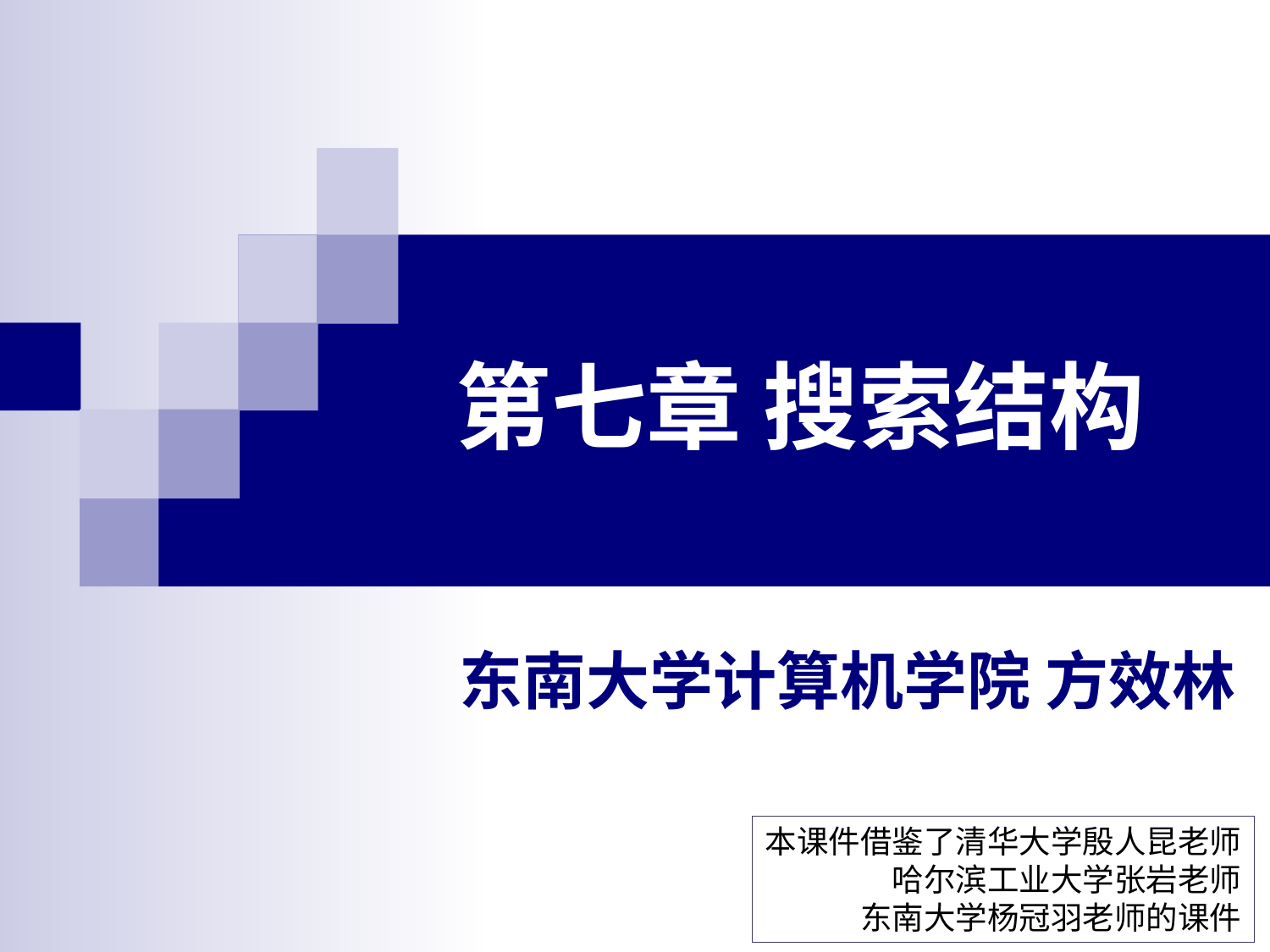

# 第七章 搜索结构
东南大学计算机学院 方效林
本课件借鉴了清华大学殷人昆老师
哈尔滨工业大学张岩老师
东南大学杨冠羽老师的课件